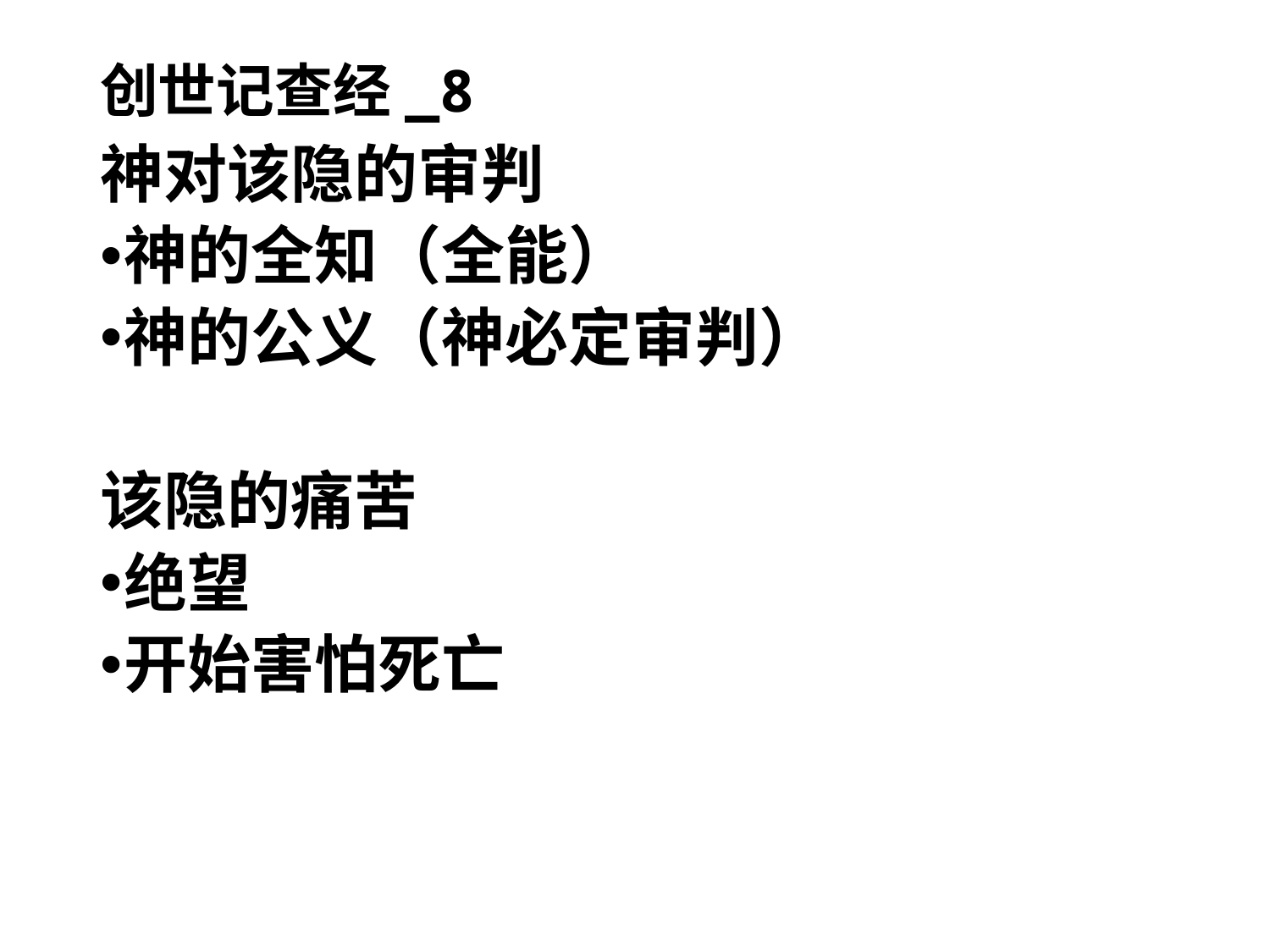

# 创世记查经_8
神对该隐的审判
神的全知（全能）
神的公义（神必定审判）

该隐的痛苦
绝望
开始害怕死亡